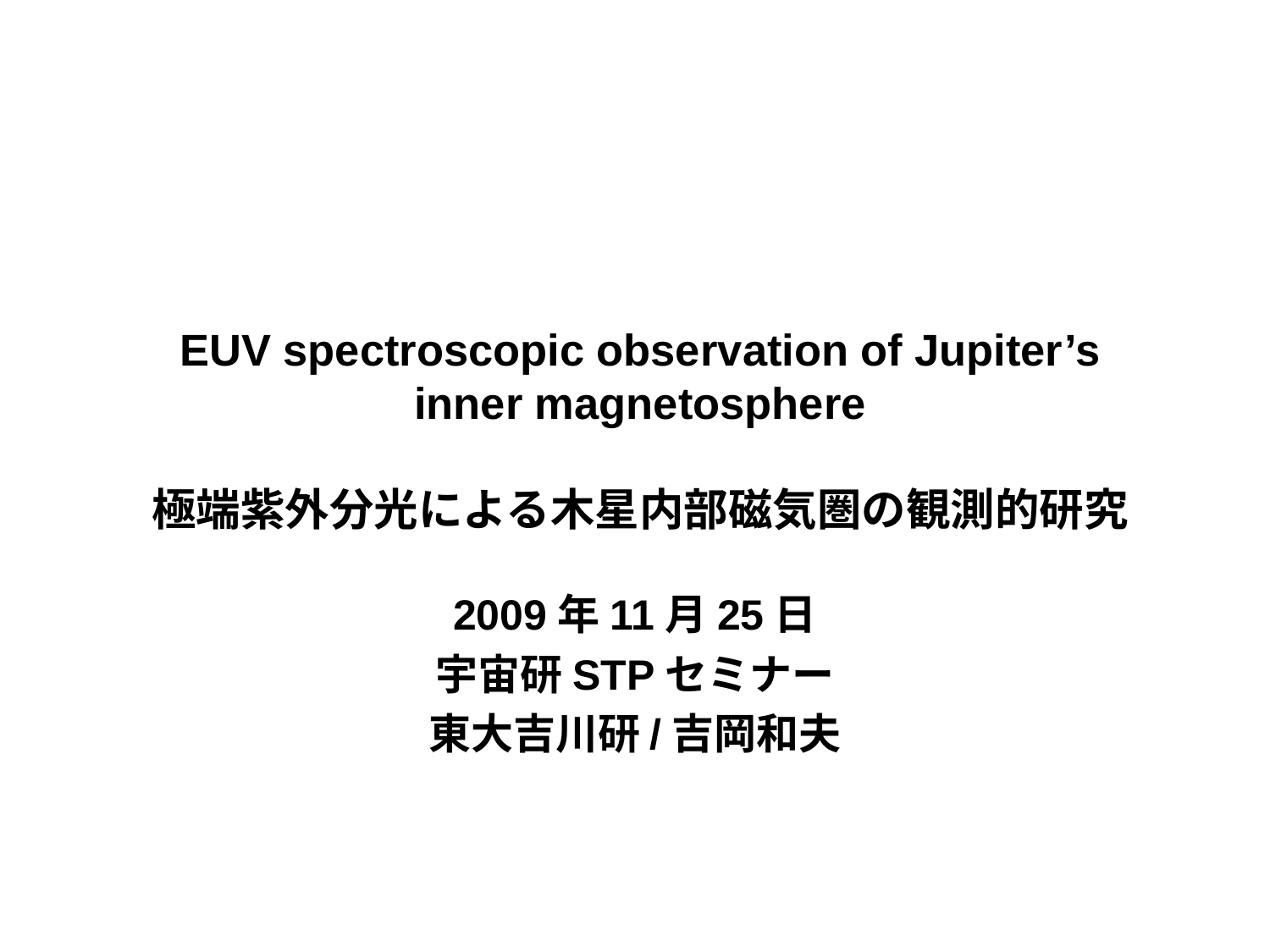

# EUV spectroscopic observation of Jupiter’s inner magnetosphere 極端紫外分光による木星内部磁気圏の観測的研究
2009年11月25日
宇宙研STPセミナー
東大吉川研/吉岡和夫